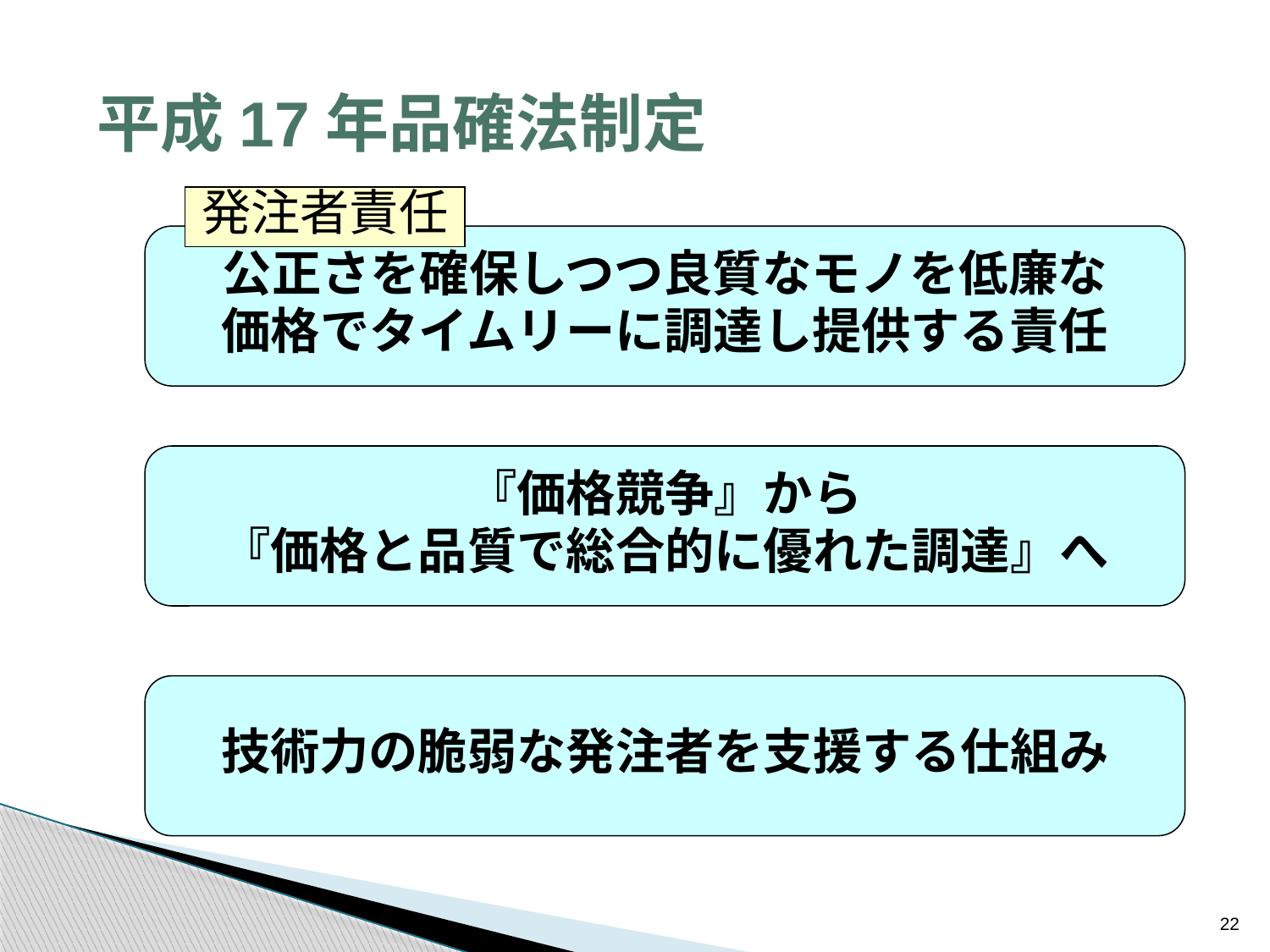

平成17年品確法制定
発注者責任
公正さを確保しつつ良質なモノを低廉な
価格でタイムリーに調達し提供する責任
『価格競争』から
『価格と品質で総合的に優れた調達』へ
技術力の脆弱な発注者を支援する仕組み
22